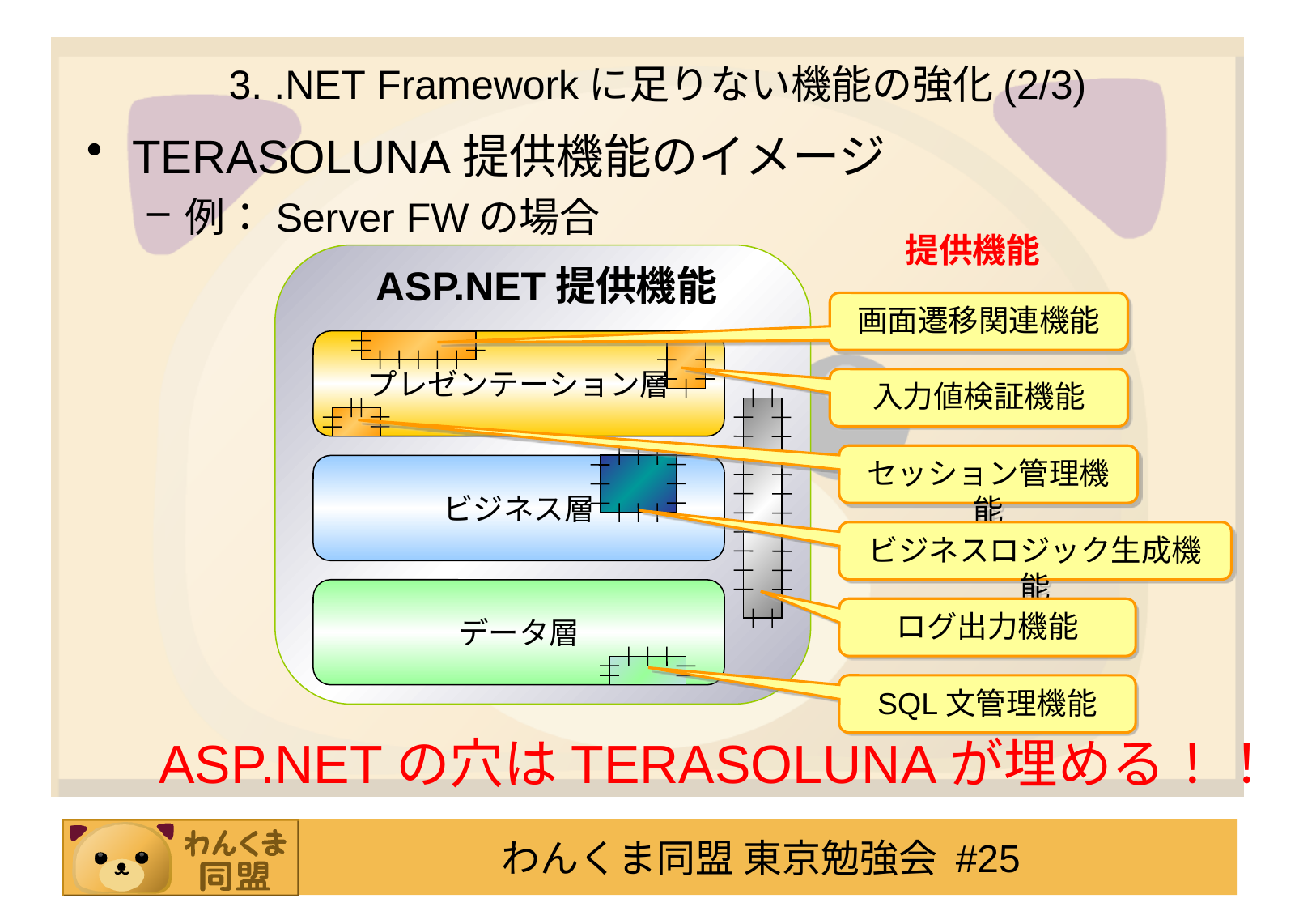

# 3. .NET Frameworkに足りない機能の強化(2/3)
TERASOLUNA提供機能のイメージ
例：Server FWの場合

提供機能

ASP.NET提供機能
画面遷移関連機能
プレゼンテーション層

入力値検証機能

セッション管理機能

ビジネス層

ビジネスロジック生成機能

データ層

ログ出力機能

SQL文管理機能

ASP.NETの穴はTERASOLUNAが埋める！！